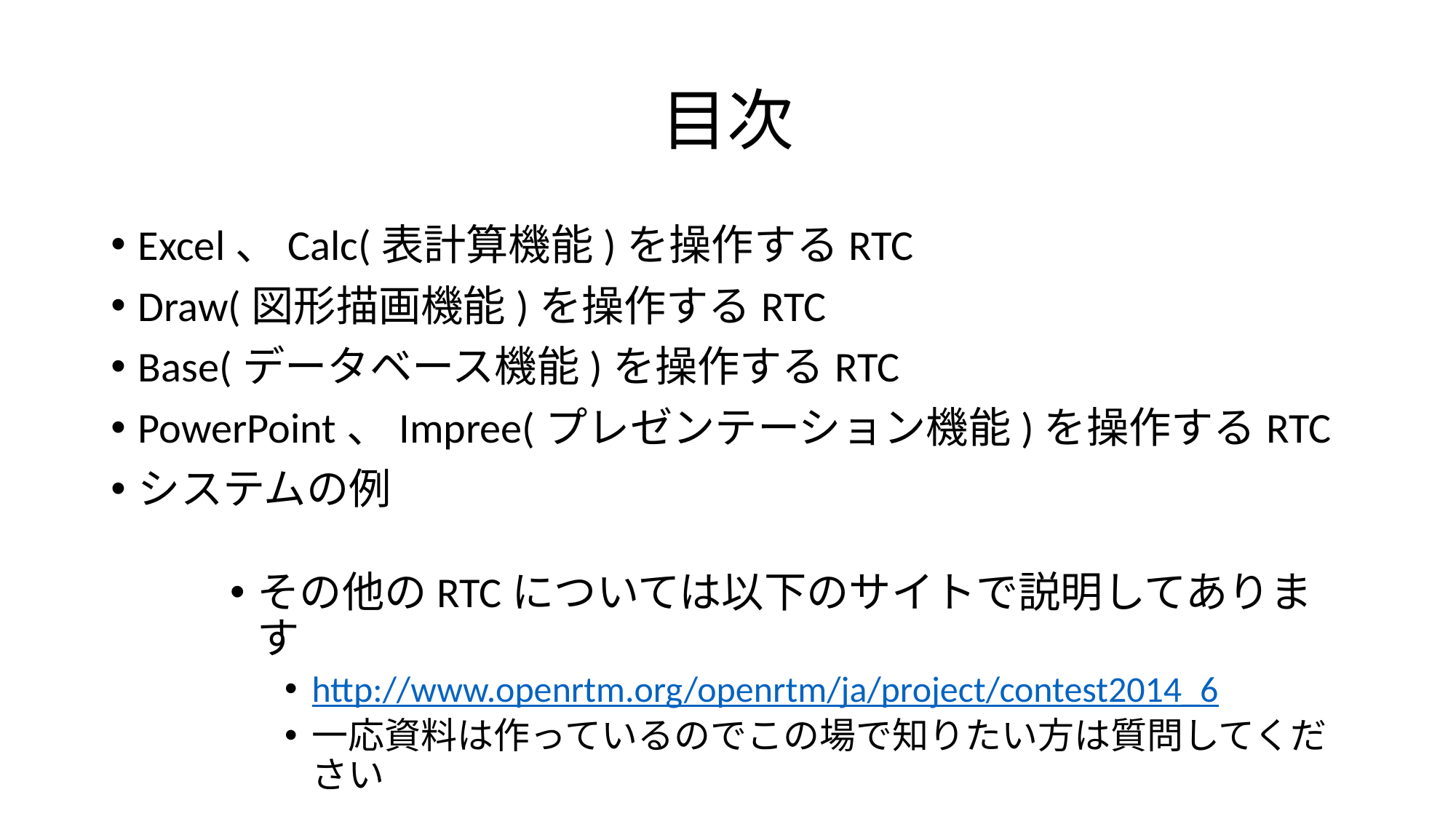

# 目次
Excel、Calc(表計算機能)を操作するRTC
Draw(図形描画機能)を操作するRTC
Base(データベース機能)を操作するRTC
PowerPoint、Impree(プレゼンテーション機能)を操作するRTC
システムの例
その他のRTCについては以下のサイトで説明してあります
http://www.openrtm.org/openrtm/ja/project/contest2014_6
一応資料は作っているのでこの場で知りたい方は質問してください